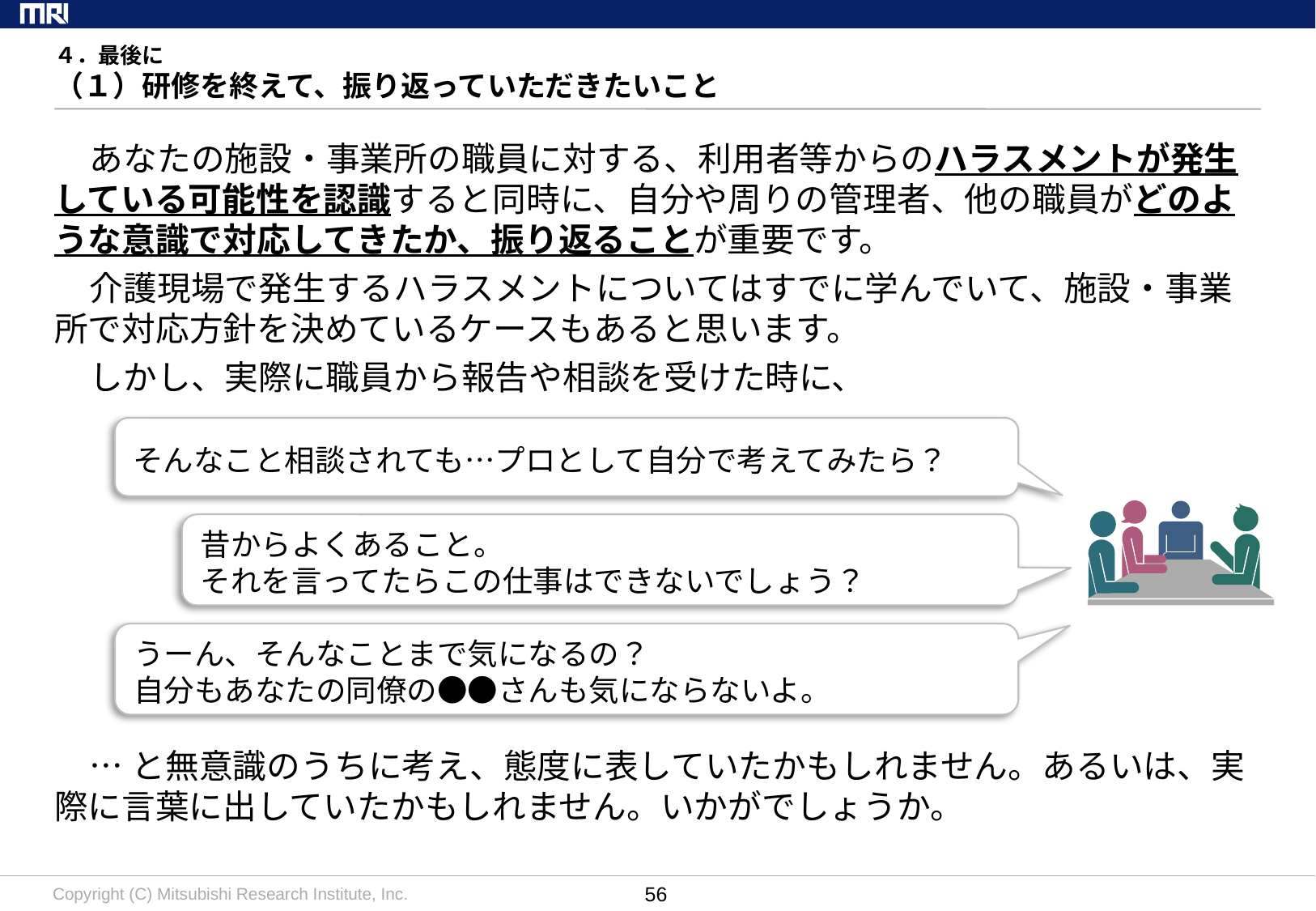

# ４．最後に （１）研修を終えて、振り返っていただきたいこと
あなたの施設・事業所の職員に対する、利用者等からのハラスメントが発生している可能性を認識すると同時に、自分や周りの管理者、他の職員がどのような意識で対応してきたか、振り返ることが重要です。
介護現場で発生するハラスメントについてはすでに学んでいて、施設・事業所で対応方針を決めているケースもあると思います。
しかし、実際に職員から報告や相談を受けた時に、

…と無意識のうちに考え、態度に表していたかもしれません。あるいは、実際に言葉に出していたかもしれません。いかがでしょうか。
そんなこと相談されても…プロとして自分で考えてみたら？

昔からよくあること。
それを言ってたらこの仕事はできないでしょう？
うーん、そんなことまで気になるの？
自分もあなたの同僚の●●さんも気にならないよ。